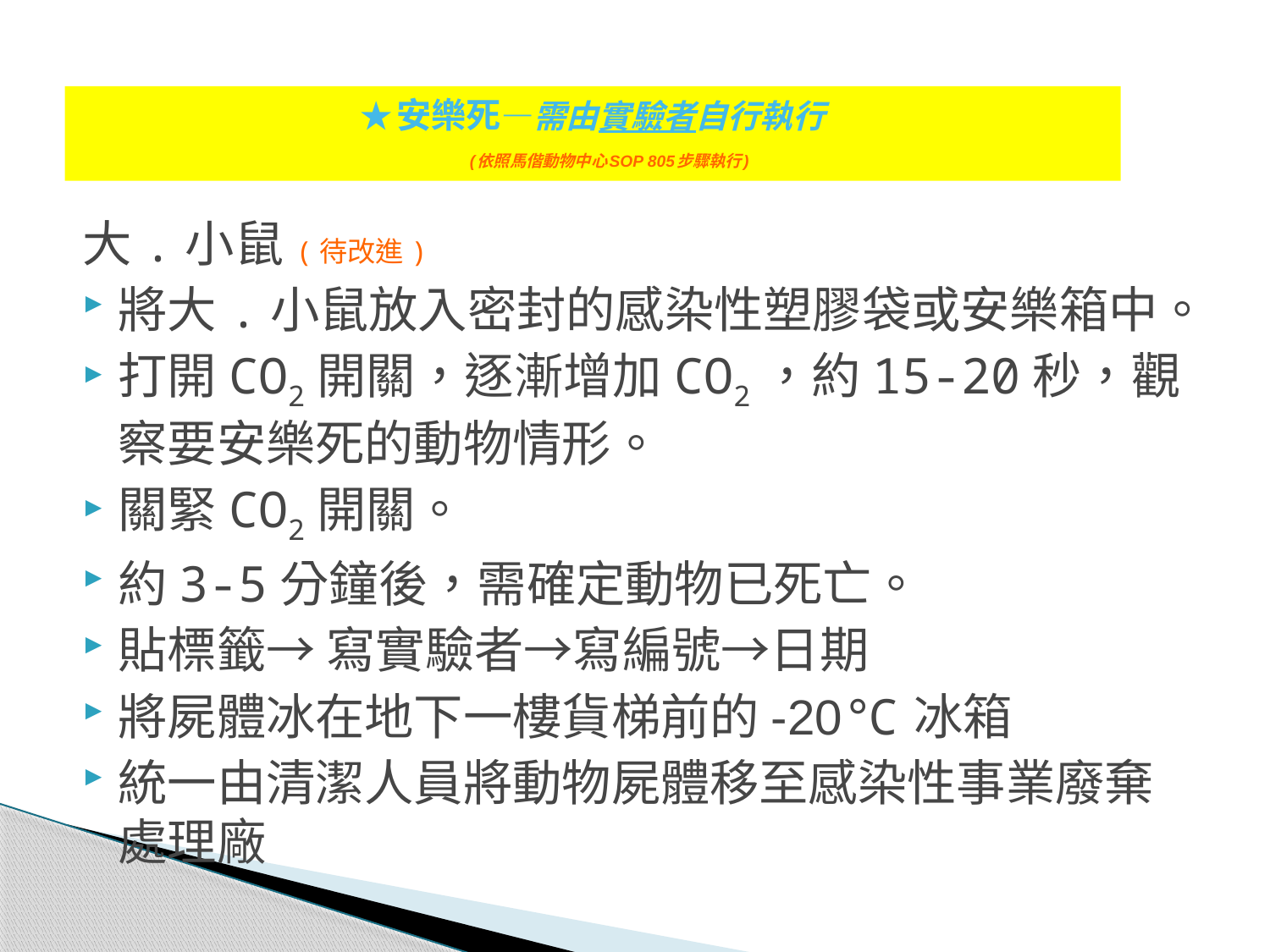

# ★安樂死—需由實驗者自行執行 (依照馬偕動物中心SOP 805步驟執行)
大.小鼠(待改進)
將大.小鼠放入密封的感染性塑膠袋或安樂箱中。
打開CO2開關，逐漸增加CO2，約15-20秒，觀察要安樂死的動物情形。
關緊CO2開關。
約3-5分鐘後，需確定動物已死亡。
貼標籤→ 寫實驗者→寫編號→日期
將屍體冰在地下一樓貨梯前的-20℃冰箱
統一由清潔人員將動物屍體移至感染性事業廢棄處理廠